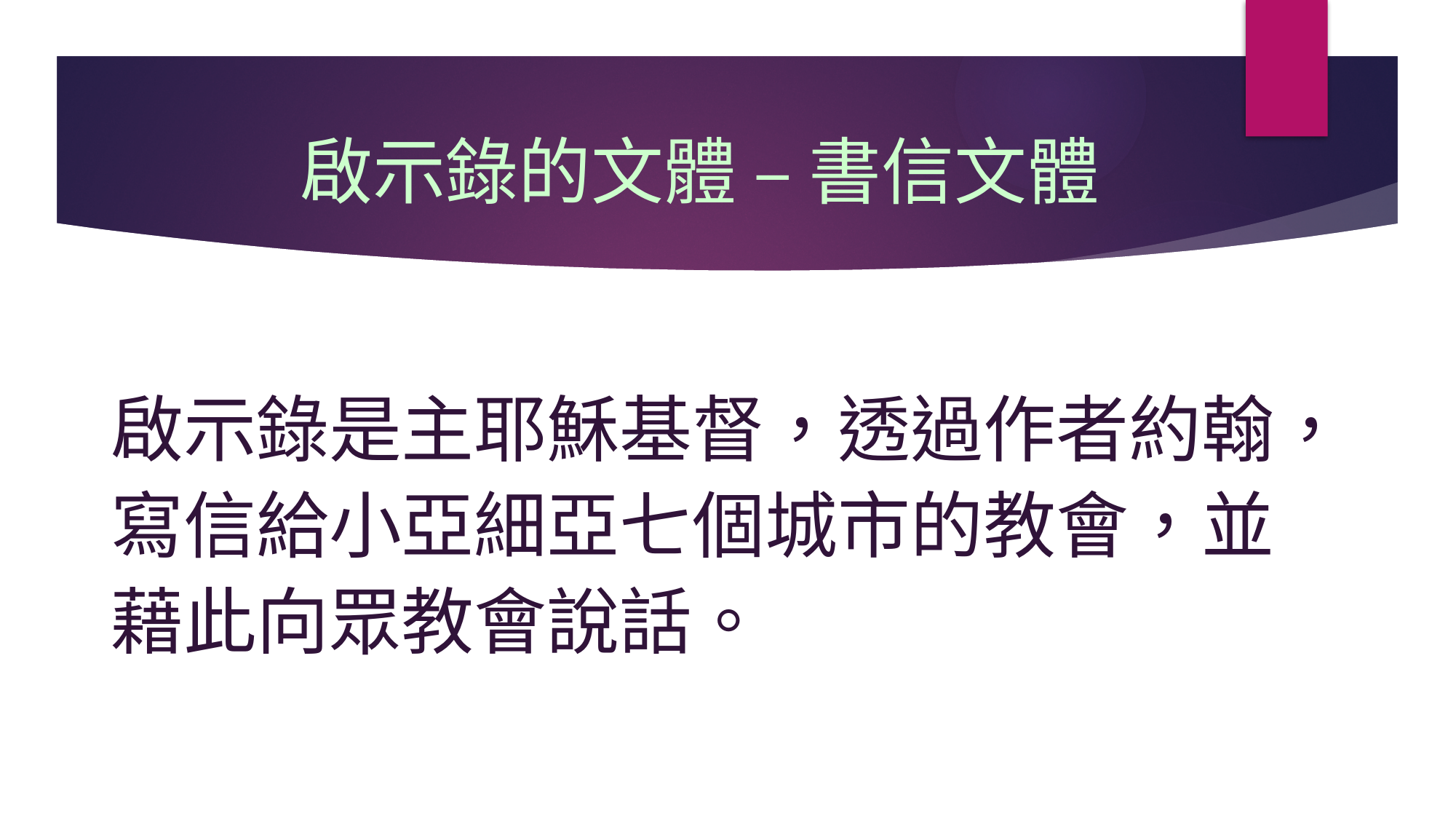

# 啟示錄的文體 – 書信文體
啟示錄是主耶穌基督，透過作者約翰，寫信給小亞細亞七個城市的教會，並藉此向眾教會說話。